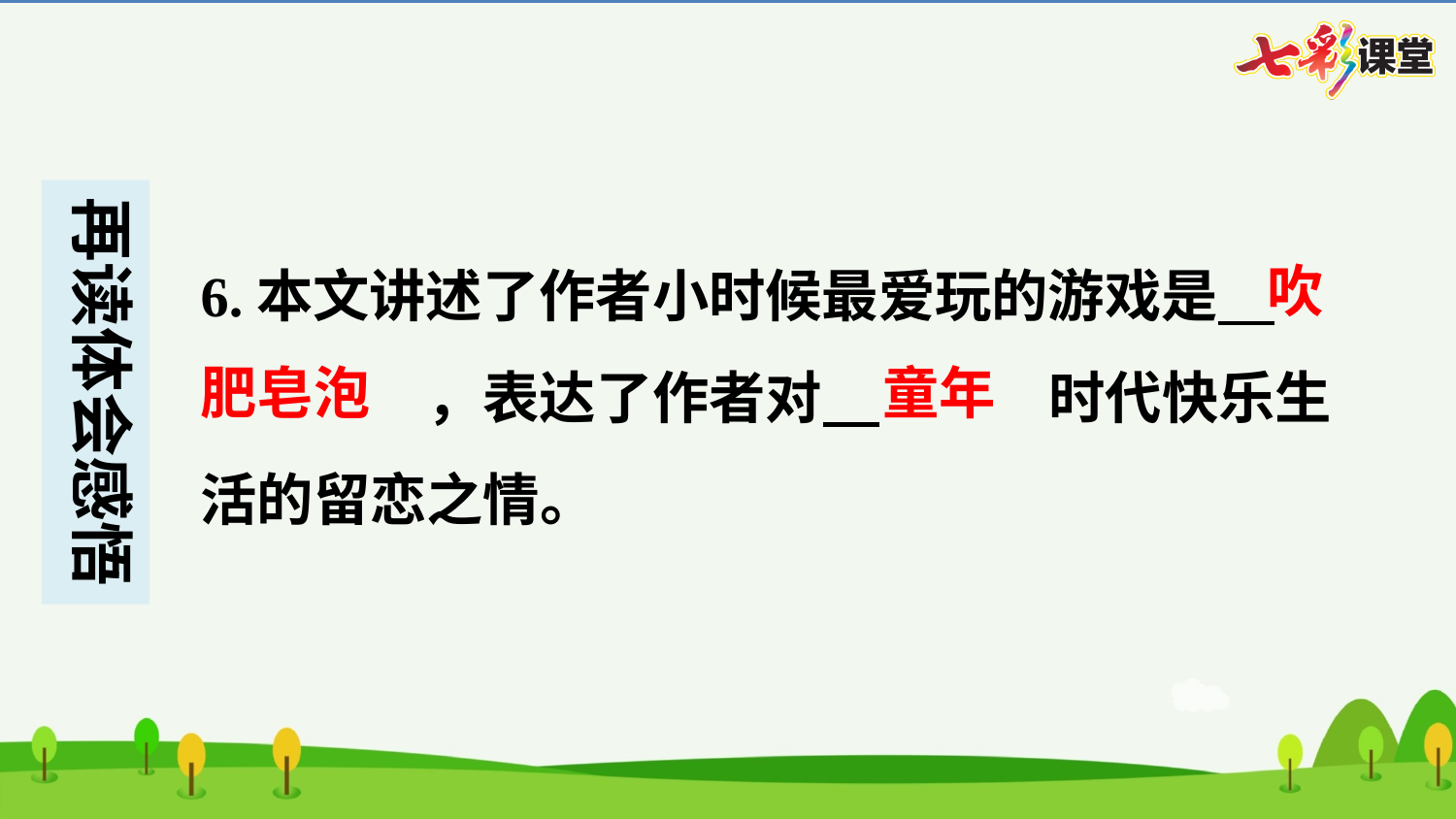

吹
6.本文讲述了作者小时候最爱玩的游戏是 　吹肥皂泡　，表达了作者对 　童年　时代快乐生活的留恋之情。
肥皂泡
童年